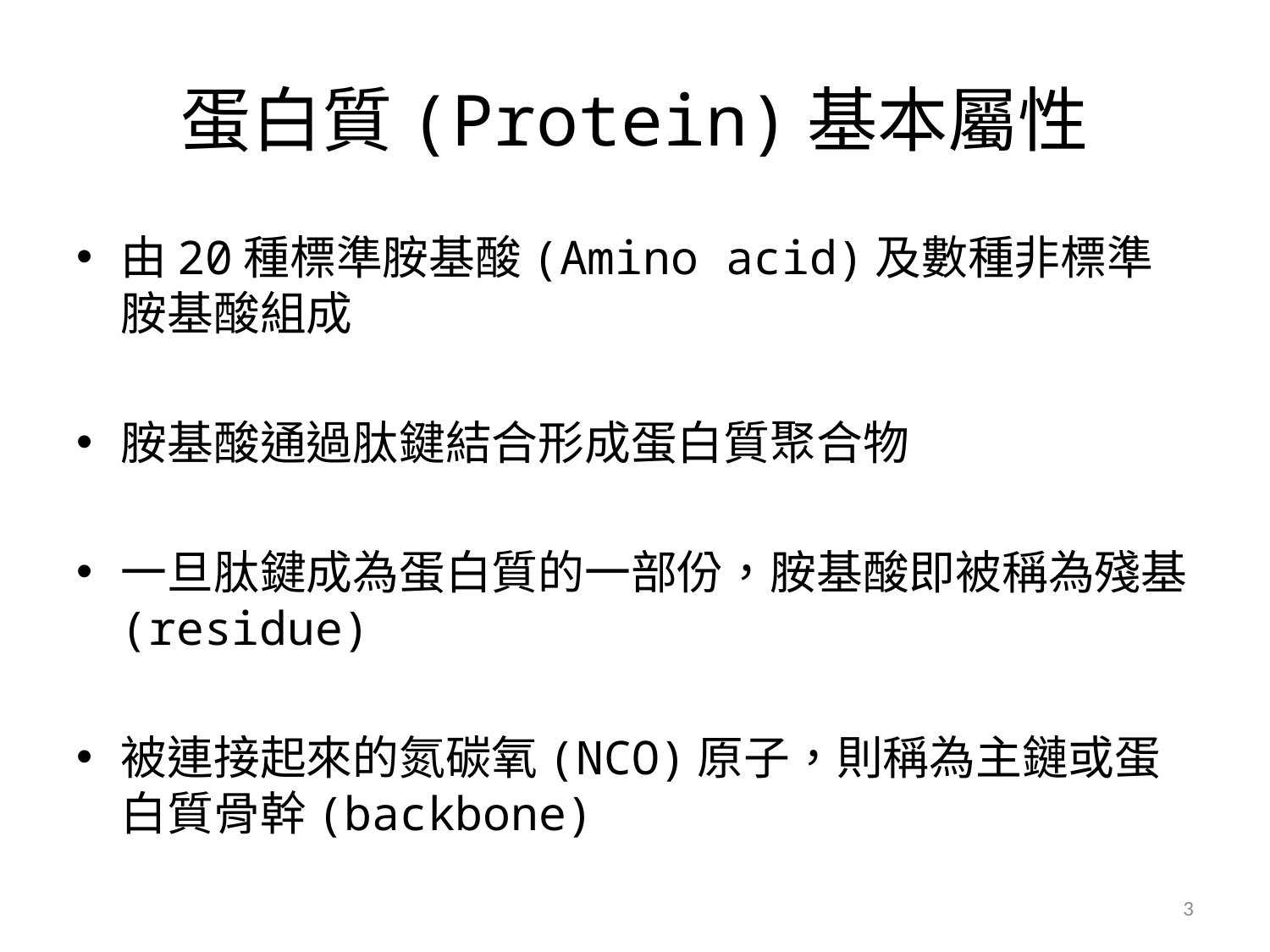

# 蛋白質(Protein)基本屬性
由20種標準胺基酸(Amino acid)及數種非標準胺基酸組成

胺基酸通過肽鍵結合形成蛋白質聚合物

一旦肽鍵成為蛋白質的一部份，胺基酸即被稱為殘基(residue)

被連接起來的氮碳氧(NCO)原子，則稱為主鏈或蛋白質骨幹(backbone)
3